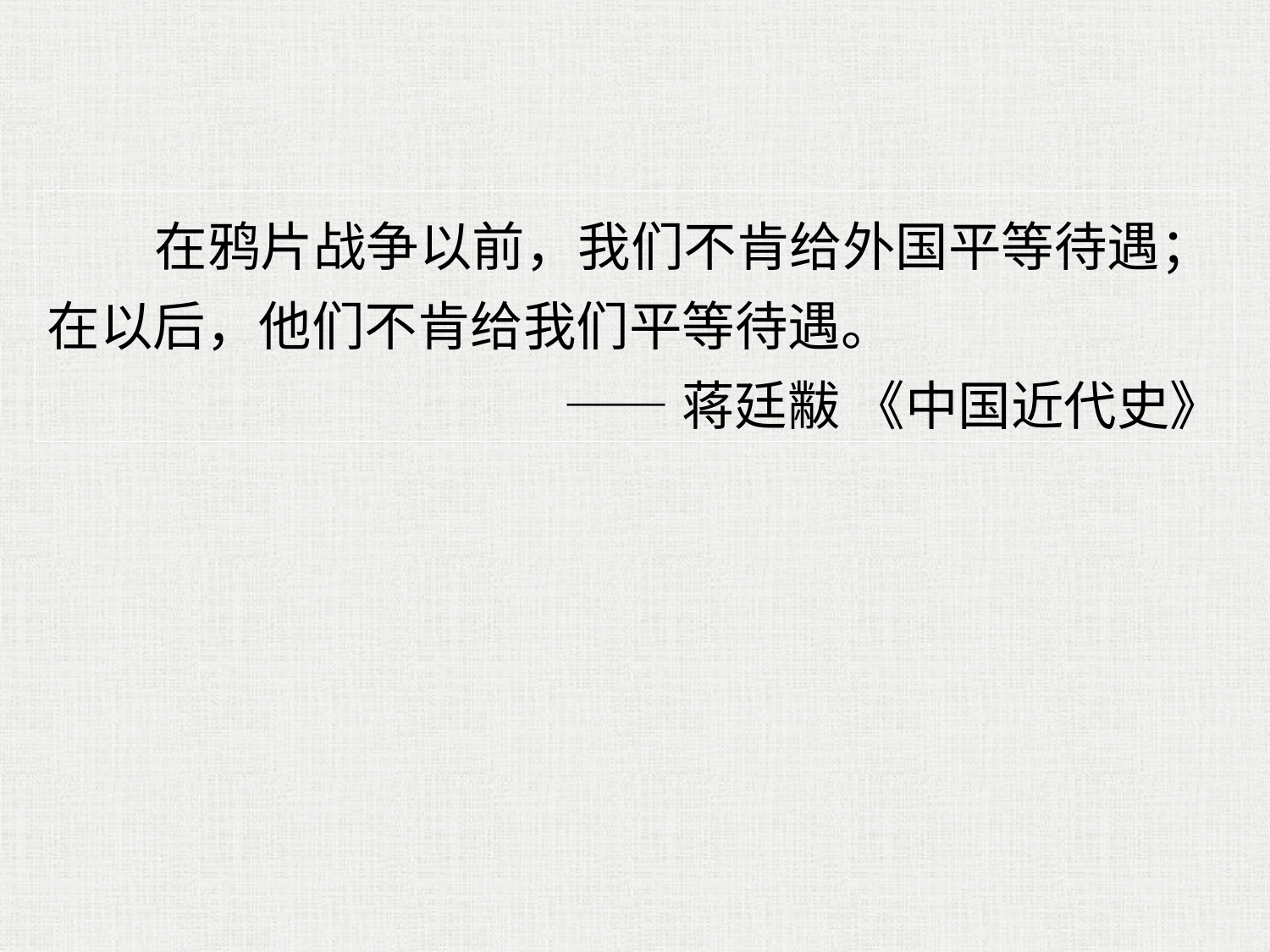

在鸦片战争以前，我们不肯给外国平等待遇；在以后，他们不肯给我们平等待遇。
——蒋廷黻 《中国近代史》